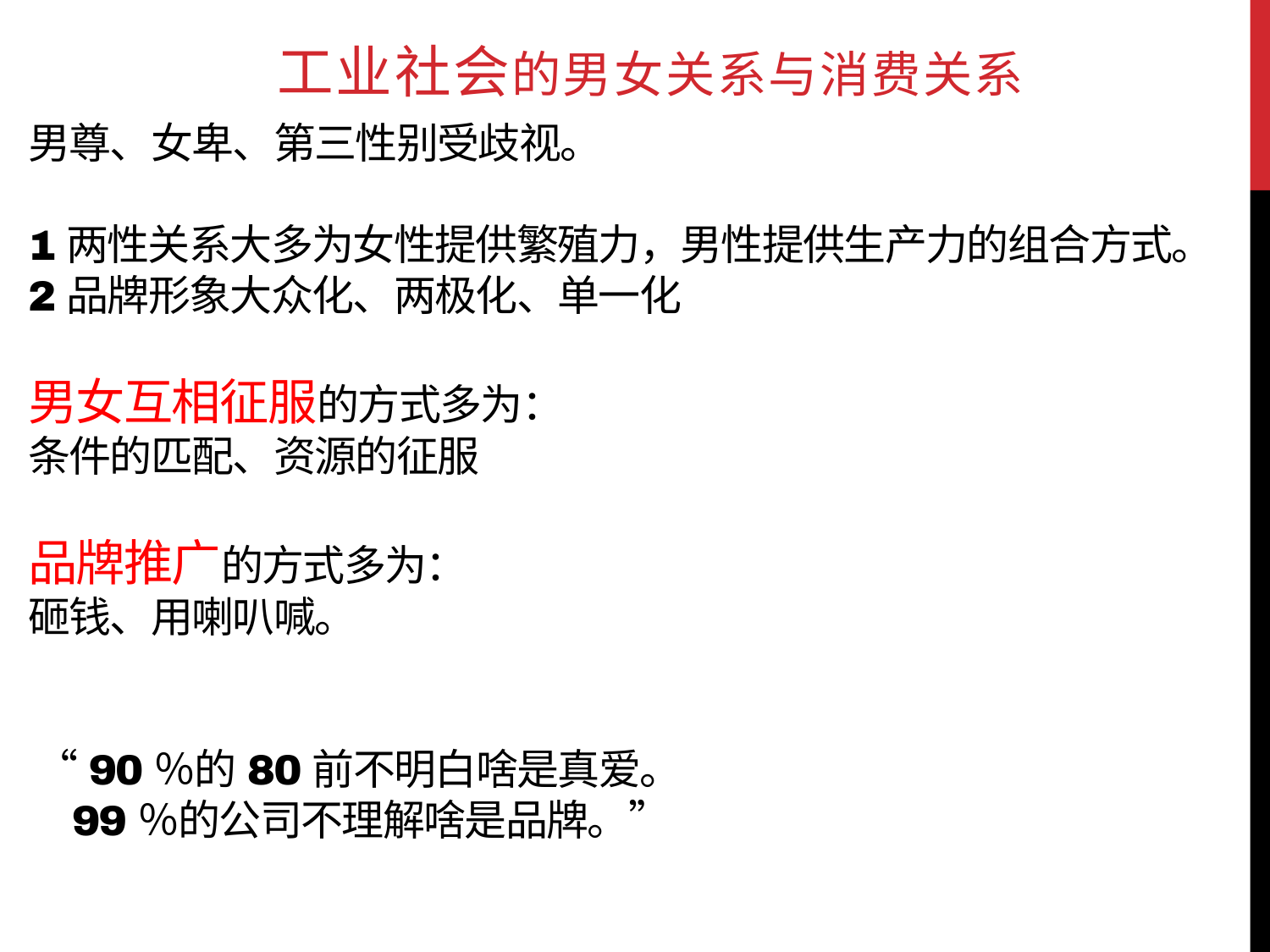

工业社会的男女关系与消费关系
# 男尊、女卑、第三性别受歧视。 1两性关系大多为女性提供繁殖力，男性提供生产力的组合方式。 2品牌形象大众化、两极化、单一化 男女互相征服的方式多为： 条件的匹配、资源的征服 品牌推广的方式多为： 砸钱、用喇叭喊。 “90％的80前不明白啥是真爱。 99％的公司不理解啥是品牌。”